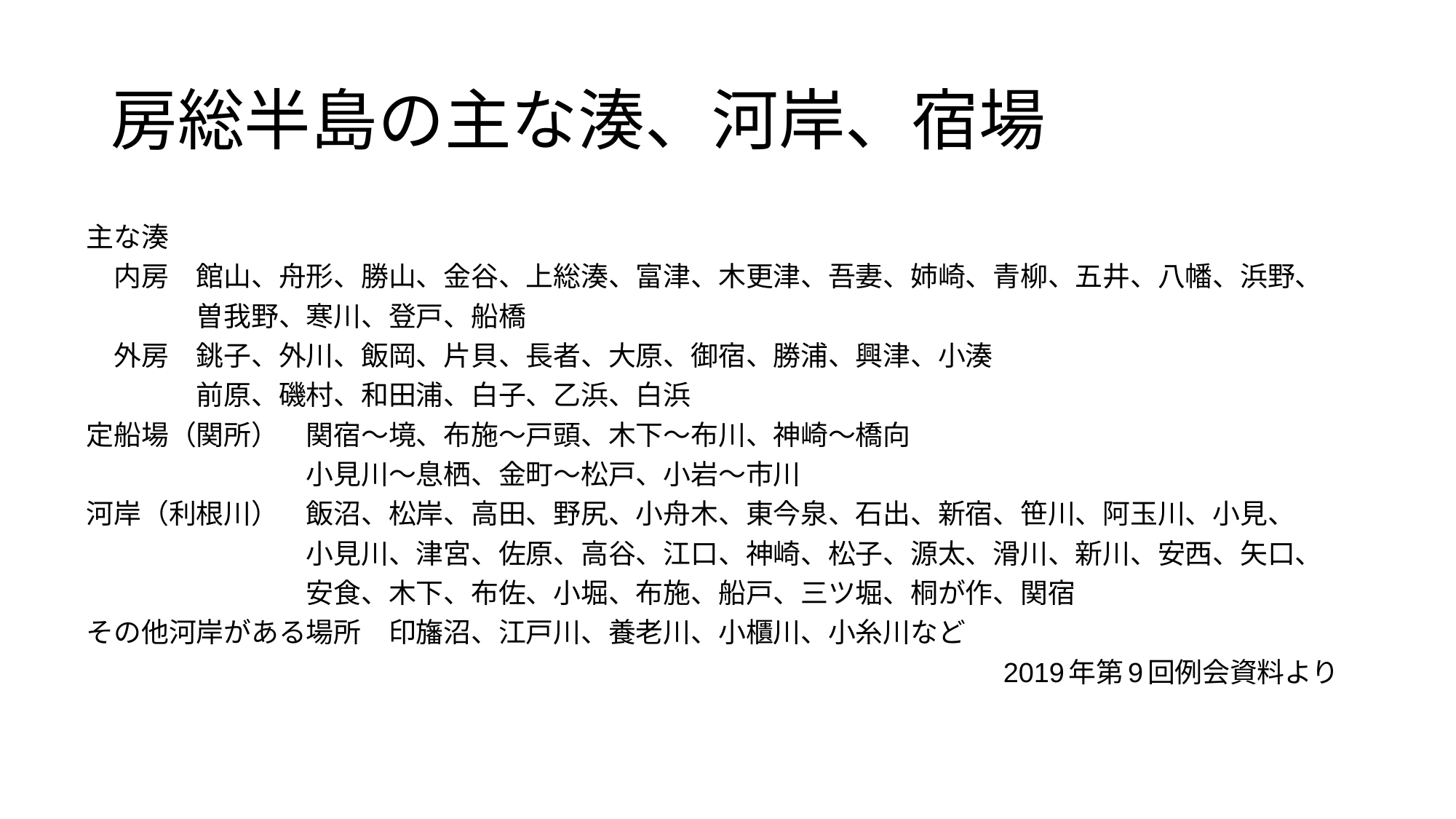

# 房総半島の主な湊、河岸、宿場
主な湊
　内房　館山、舟形、勝山、金谷、上総湊、富津、木更津、吾妻、姉崎、青柳、五井、八幡、浜野、
　　　　曽我野、寒川、登戸、船橋
　外房　銚子、外川、飯岡、片貝、長者、大原、御宿、勝浦、興津、小湊
　　　　前原、磯村、和田浦、白子、乙浜、白浜
定船場（関所）　関宿～境、布施～戸頭、木下～布川、神崎～橋向
　　　　　　　　小見川～息栖、金町～松戸、小岩～市川
河岸（利根川）　飯沼、松岸、高田、野尻、小舟木、東今泉、石出、新宿、笹川、阿玉川、小見、
　　　　　　　　小見川、津宮、佐原、高谷、江口、神崎、松子、源太、滑川、新川、安西、矢口、
　　　　　　　　安食、木下、布佐、小堀、布施、船戸、三ツ堀、桐が作、関宿
その他河岸がある場所　印旛沼、江戸川、養老川、小櫃川、小糸川など
　　　　　　　　　　　　　　　　　　　　　　　　　　　　　　　　　 2019年第9回例会資料より